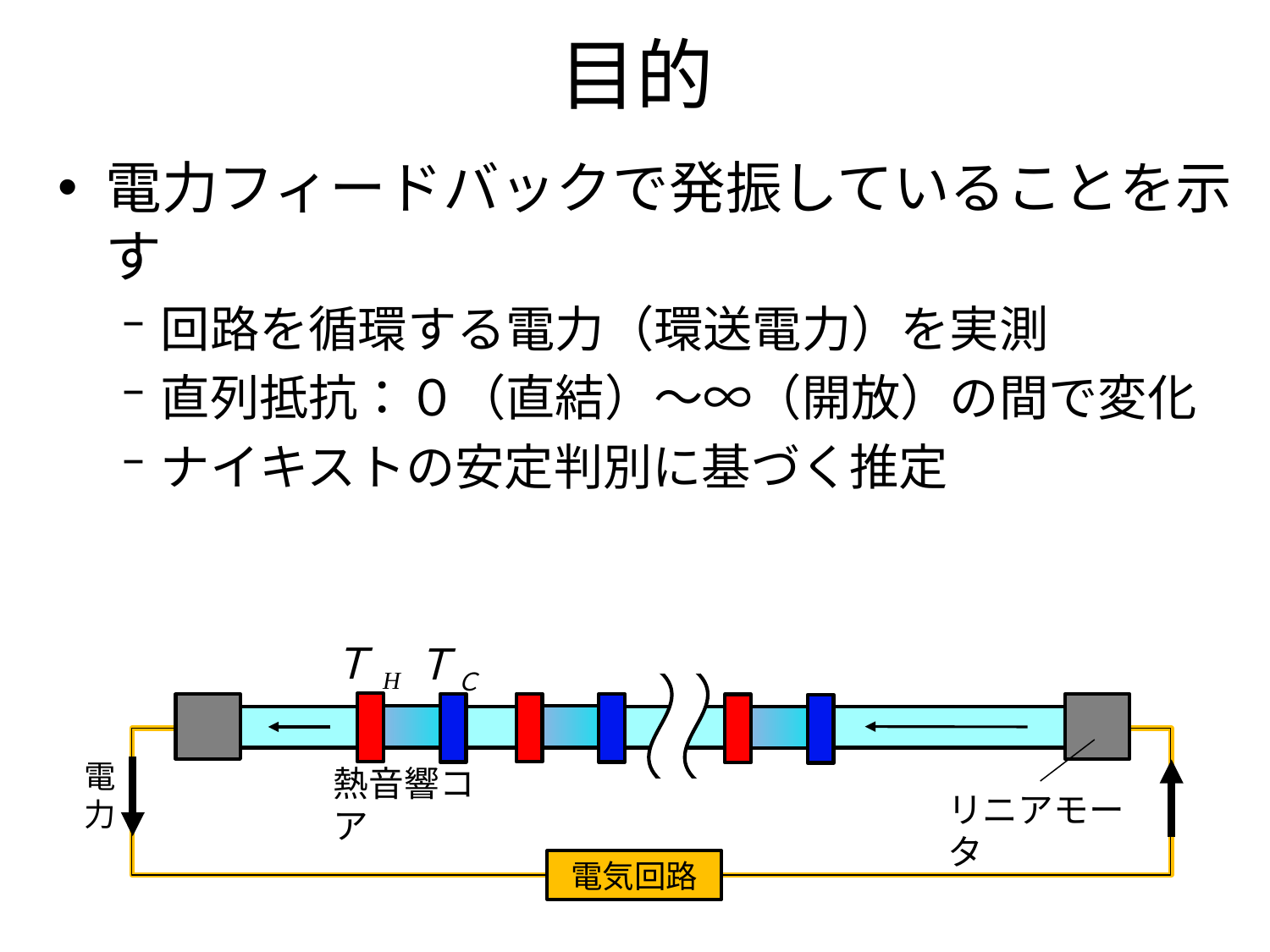

目的
電力フィードバックで発振していることを示す
回路を循環する電力（環送電力）を実測
直列抵抗：０（直結）～∞（開放）の間で変化
ナイキストの安定判別に基づく推定
ＴH
ＴＣ

電
力
熱音響コア
リニアモータ
電気回路